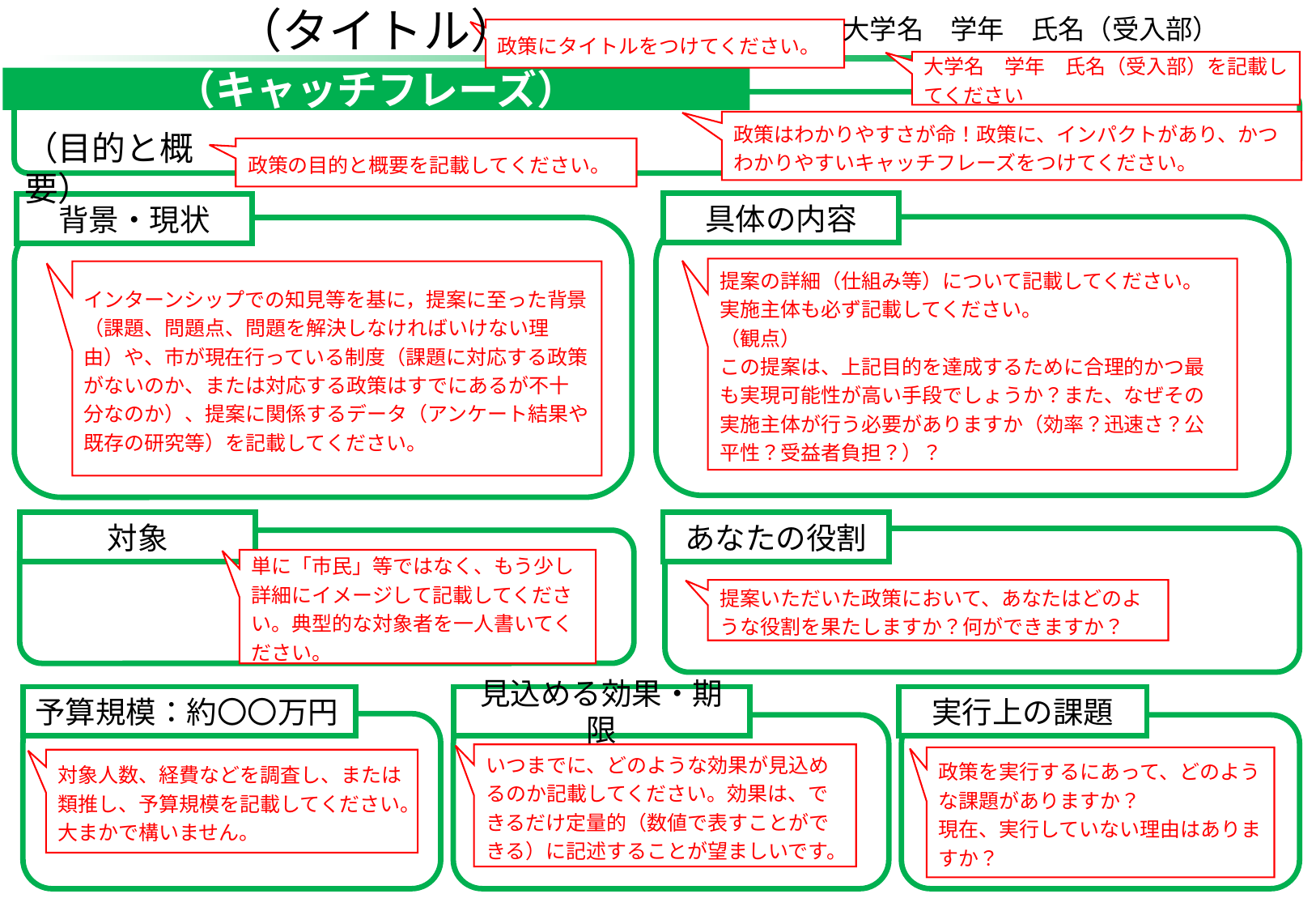

（タイトル）

大学名　学年　氏名（受入部）
政策にタイトルをつけてください。
大学名　学年　氏名（受入部）を記載してください

（キャッチフレーズ）

政策はわかりやすさが命！政策に、インパクトがあり、かつわかりやすいキャッチフレーズをつけてください。
（目的と概要）
政策の目的と概要を記載してください。
具体の内容
背景・現状

提案の詳細（仕組み等）について記載してください。
実施主体も必ず記載してください。
（観点）
この提案は、上記目的を達成するために合理的かつ最も実現可能性が高い手段でしょうか？また、なぜその実施主体が行う必要がありますか（効率？迅速さ？公平性？受益者負担？）？
インターンシップでの知見等を基に，提案に至った背景（課題、問題点、問題を解決しなければいけない理由）や、市が現在行っている制度（課題に対応する政策がないのか、または対応する政策はすでにあるが不十分なのか）、提案に関係するデータ（アンケート結果や既存の研究等）を記載してください。
対象
あなたの役割

単に「市民」等ではなく、もう少し詳細にイメージして記載してください。典型的な対象者を一人書いてください。
提案いただいた政策において、あなたはどのような役割を果たしますか？何ができますか？
予算規模：約〇〇万円
見込める効果・期限
実行上の課題

いつまでに、どのような効果が見込めるのか記載してください。効果は、できるだけ定量的（数値で表すことができる）に記述することが望ましいです。
政策を実行するにあって、どのような課題がありますか？
現在、実行していない理由はありますか？
対象人数、経費などを調査し、または類推し、予算規模を記載してください。大まかで構いません。